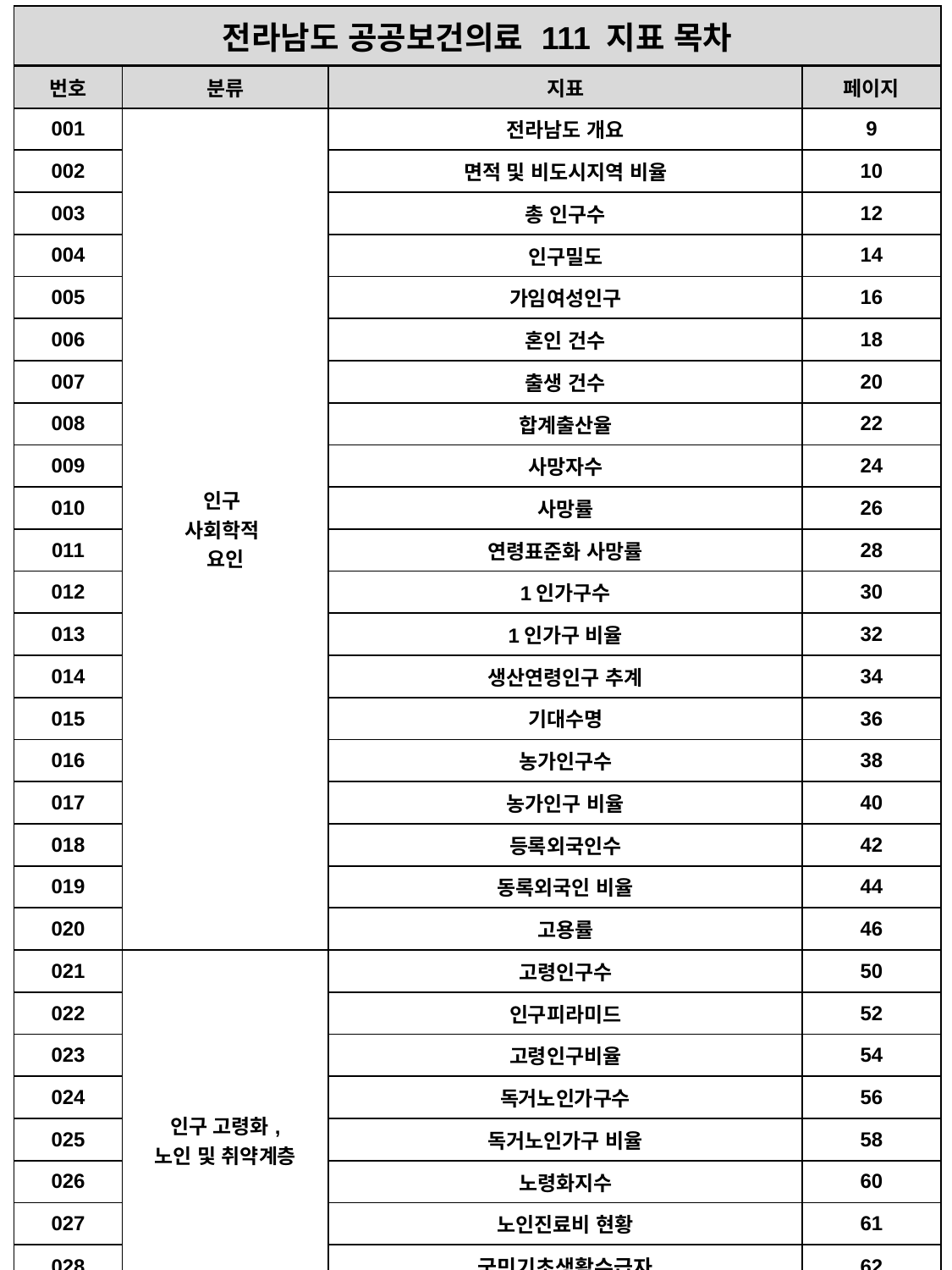

| 전라남도 공공보건의료 111 지표 목차 |
| --- |
| 번호 | 분류 | 지표 | 페이지 |
| --- | --- | --- | --- |
| 001 | 인구 사회학적 요인 | 전라남도 개요 | 9 |
| 002 |  | 면적 및 비도시지역 비율 | 10 |
| 003 |  | 총 인구수 | 12 |
| 004 |  | 인구밀도 | 14 |
| 005 |  | 가임여성인구 | 16 |
| 006 |  | 혼인 건수 | 18 |
| 007 |  | 출생 건수 | 20 |
| 008 |  | 합계출산율 | 22 |
| 009 |  | 사망자수 | 24 |
| 010 |  | 사망률 | 26 |
| 011 |  | 연령표준화 사망률 | 28 |
| 012 |  | 1인가구수 | 30 |
| 013 |  | 1인가구 비율 | 32 |
| 014 |  | 생산연령인구 추계 | 34 |
| 015 |  | 기대수명 | 36 |
| 016 |  | 농가인구수 | 38 |
| 017 |  | 농가인구 비율 | 40 |
| 018 |  | 등록외국인수 | 42 |
| 019 |  | 동록외국인 비율 | 44 |
| 020 |  | 고용률 | 46 |
| 021 | 인구 고령화, 노인 및 취약계층 | 고령인구수 | 50 |
| 022 |  | 인구피라미드 | 52 |
| 023 |  | 고령인구비율 | 54 |
| 024 |  | 독거노인가구수 | 56 |
| 025 |  | 독거노인가구 비율 | 58 |
| 026 |  | 노령화지수 | 60 |
| 027 |  | 노인진료비 현황 | 61 |
| 028 |  | 국민기초생활수급자 | 62 |
| 029 |  | 의료급여 수급권자 | 64 |